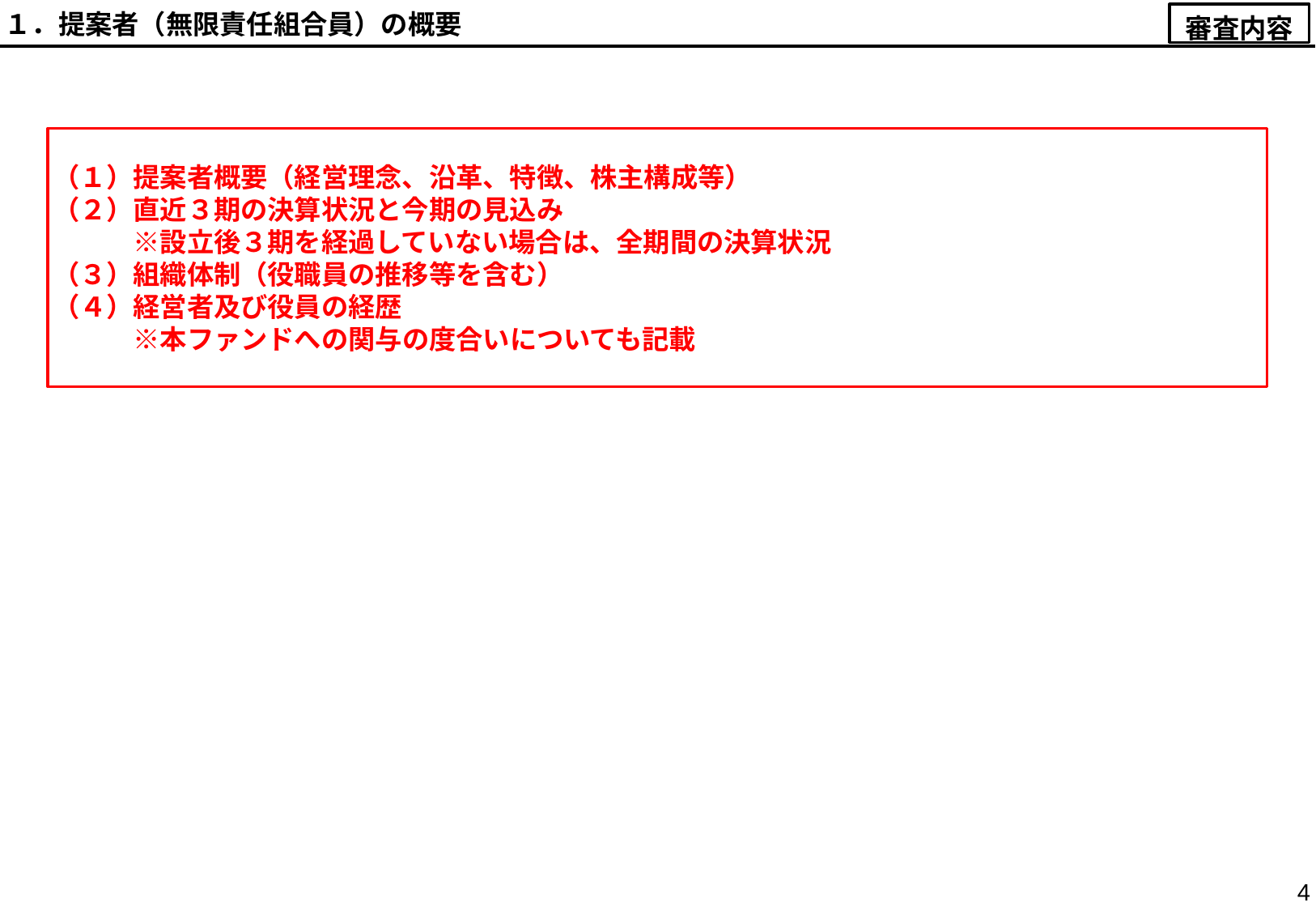

１．提案者（無限責任組合員）の概要
審査内容
（１）提案者概要（経営理念、沿革、特徴、株主構成等）
（２）直近３期の決算状況と今期の見込み
　　　※設立後３期を経過していない場合は、全期間の決算状況
（３）組織体制（役職員の推移等を含む）
（４）経営者及び役員の経歴
　　　※本ファンドへの関与の度合いについても記載
4